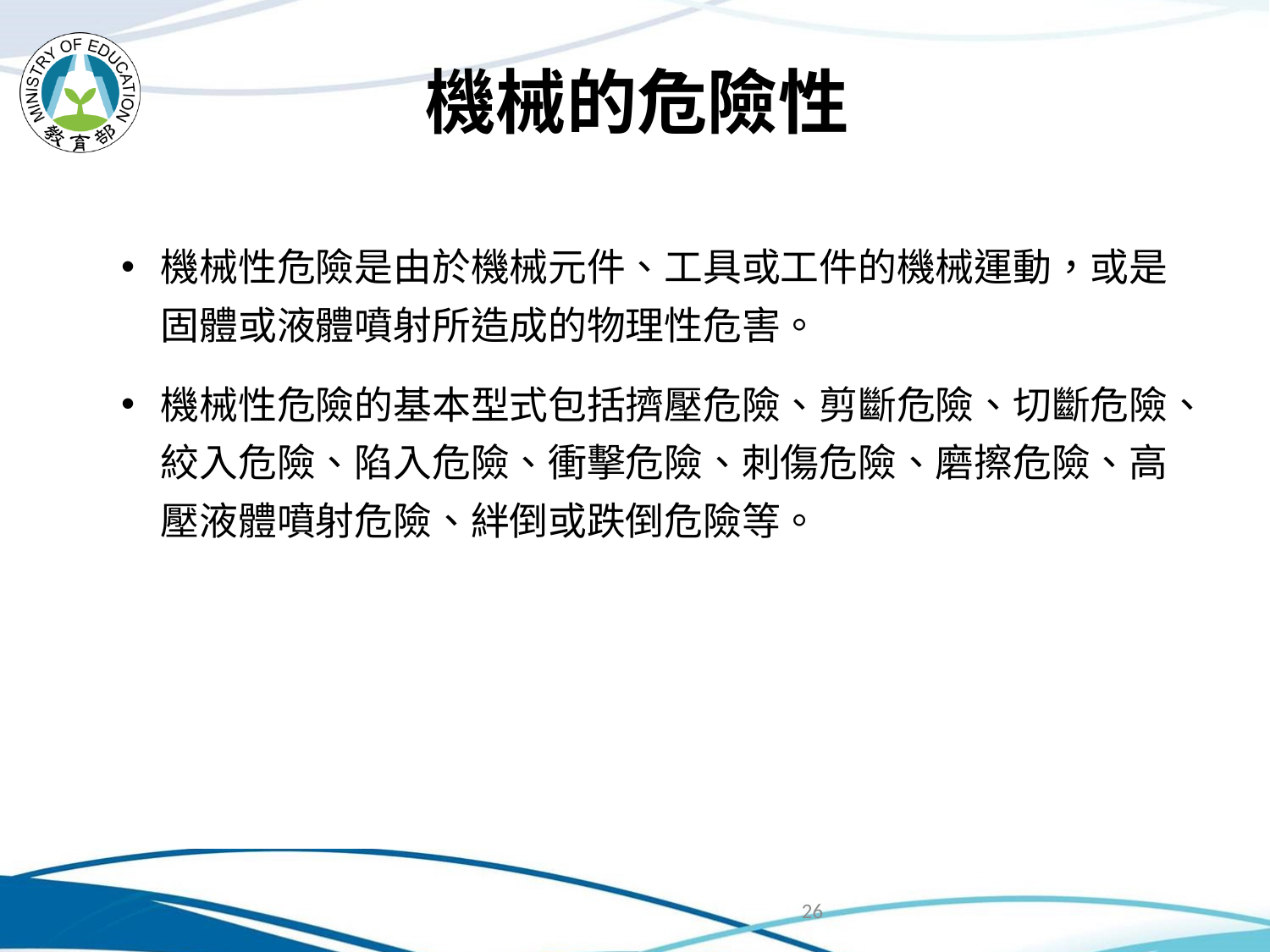

機械的危險性
機械性危險是由於機械元件、工具或工件的機械運動，或是固體或液體噴射所造成的物理性危害。
機械性危險的基本型式包括擠壓危險、剪斷危險、切斷危險、絞入危險、陷入危險、衝擊危險、刺傷危險、磨擦危險、高壓液體噴射危險、絆倒或跌倒危險等。
26